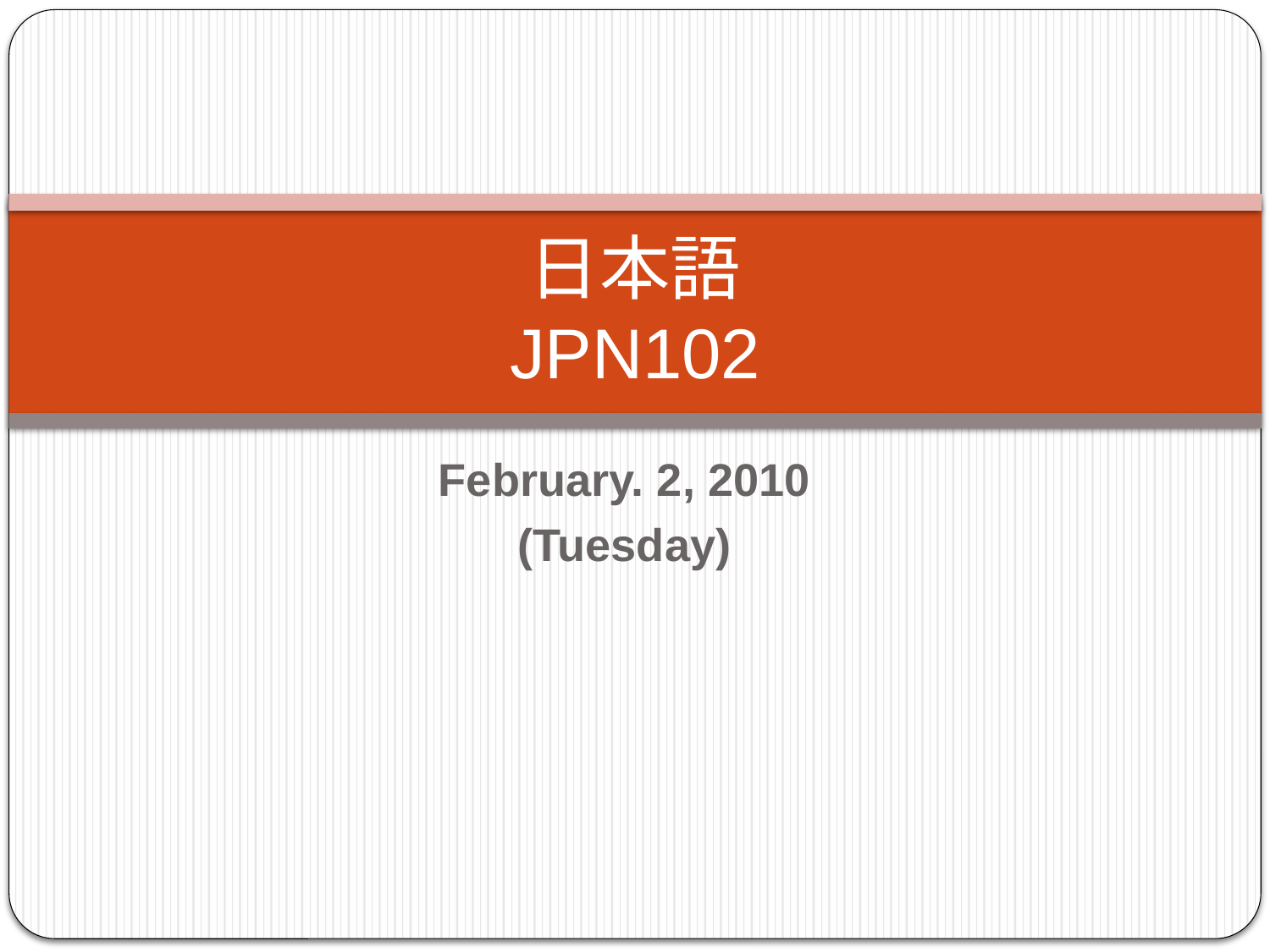

# 日本語 JPN102
February. 2, 2010
(Tuesday)